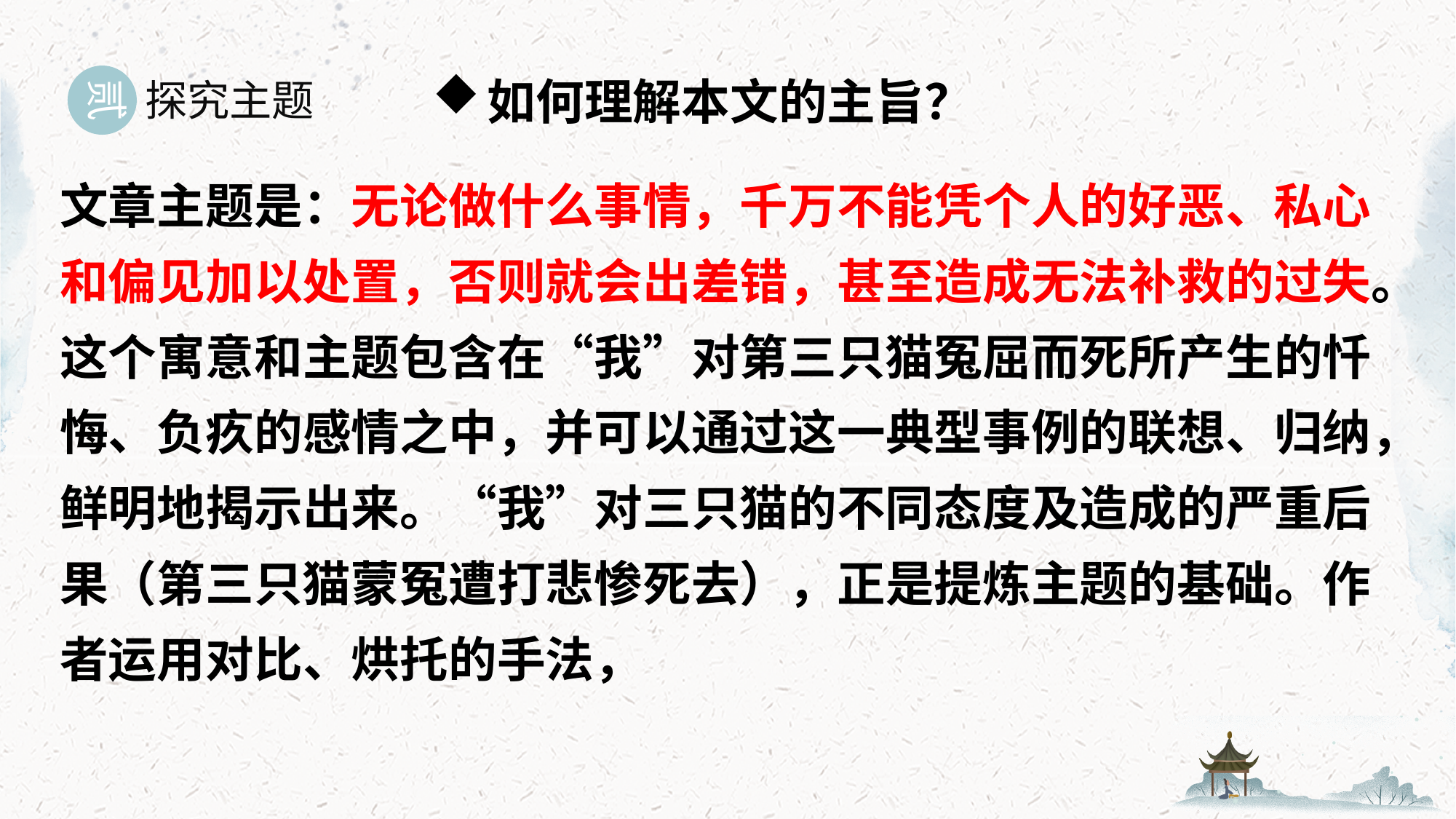

贰

探究主题
如何理解本文的主旨？
文章主题是：无论做什么事情，千万不能凭个人的好恶、私心和偏见加以处置，否则就会出差错，甚至造成无法补救的过失。这个寓意和主题包含在“我”对第三只猫冤屈而死所产生的忏悔、负疚的感情之中，并可以通过这一典型事例的联想、归纳，鲜明地揭示出来。“我”对三只猫的不同态度及造成的严重后果（第三只猫蒙冤遭打悲惨死去），正是提炼主题的基础。作者运用对比、烘托的手法，